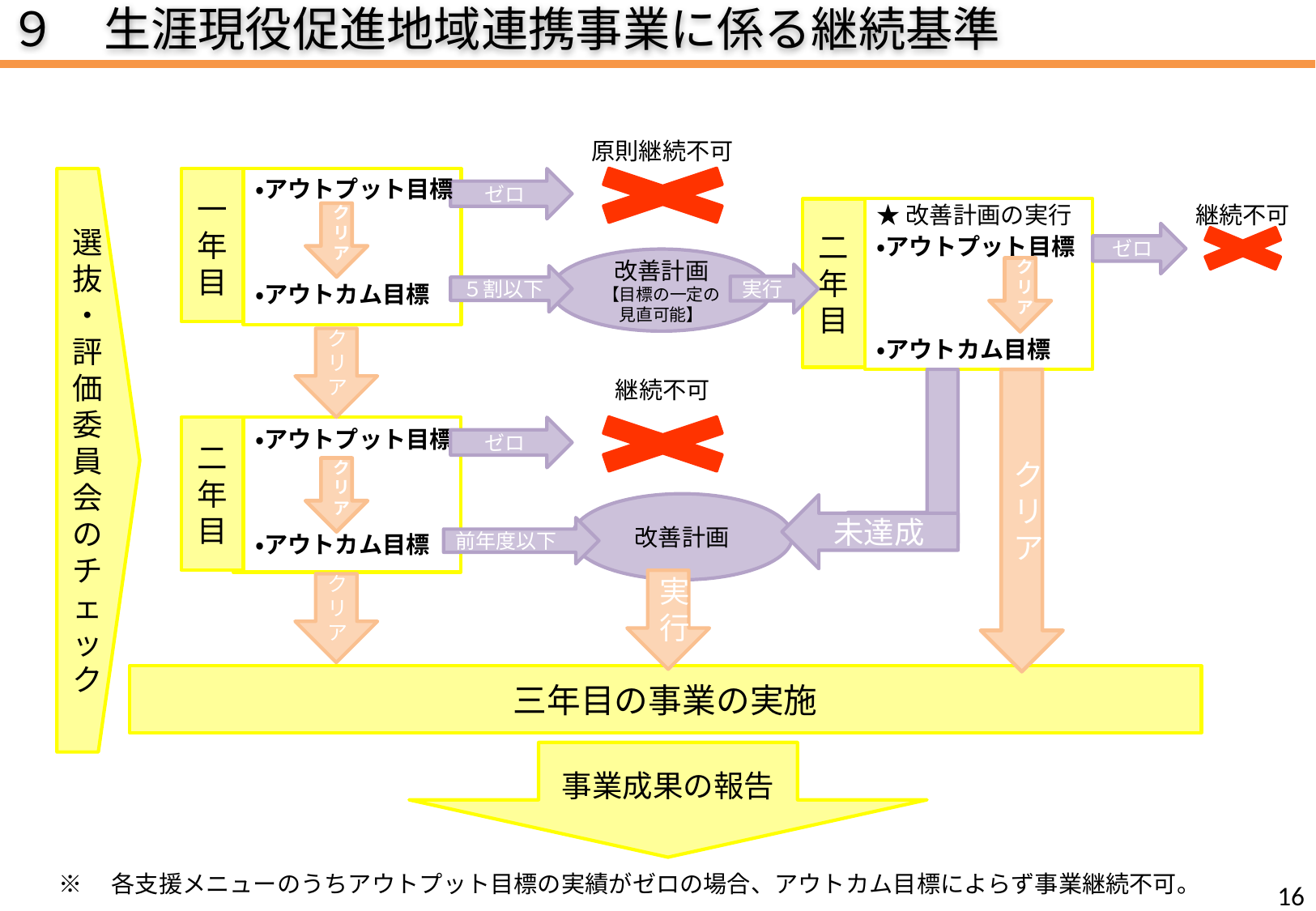

９　生涯現役促進地域連携事業に係る継続基準
原則継続不可

一年目

選抜・評価委員会のチェック
・アウトプット目標
ゼロ
★改善計画の実行
継続不可

二年目
クリア

ゼロ
・アウトプット目標

改善計画
【目標の一定の見直可能】
クリア
実行
５割以下
・アウトカム目標
クリア
・アウトカム目標
クリア
継続不可

二年目

ゼロ
・アウトプット目標
クリア
改善計画
未達成
前年度以下
・アウトカム目標
実行
クリア
三年目の事業の実施
事業成果の報告
※　各支援メニューのうちアウトプット目標の実績がゼロの場合、アウトカム目標によらず事業継続不可。
16